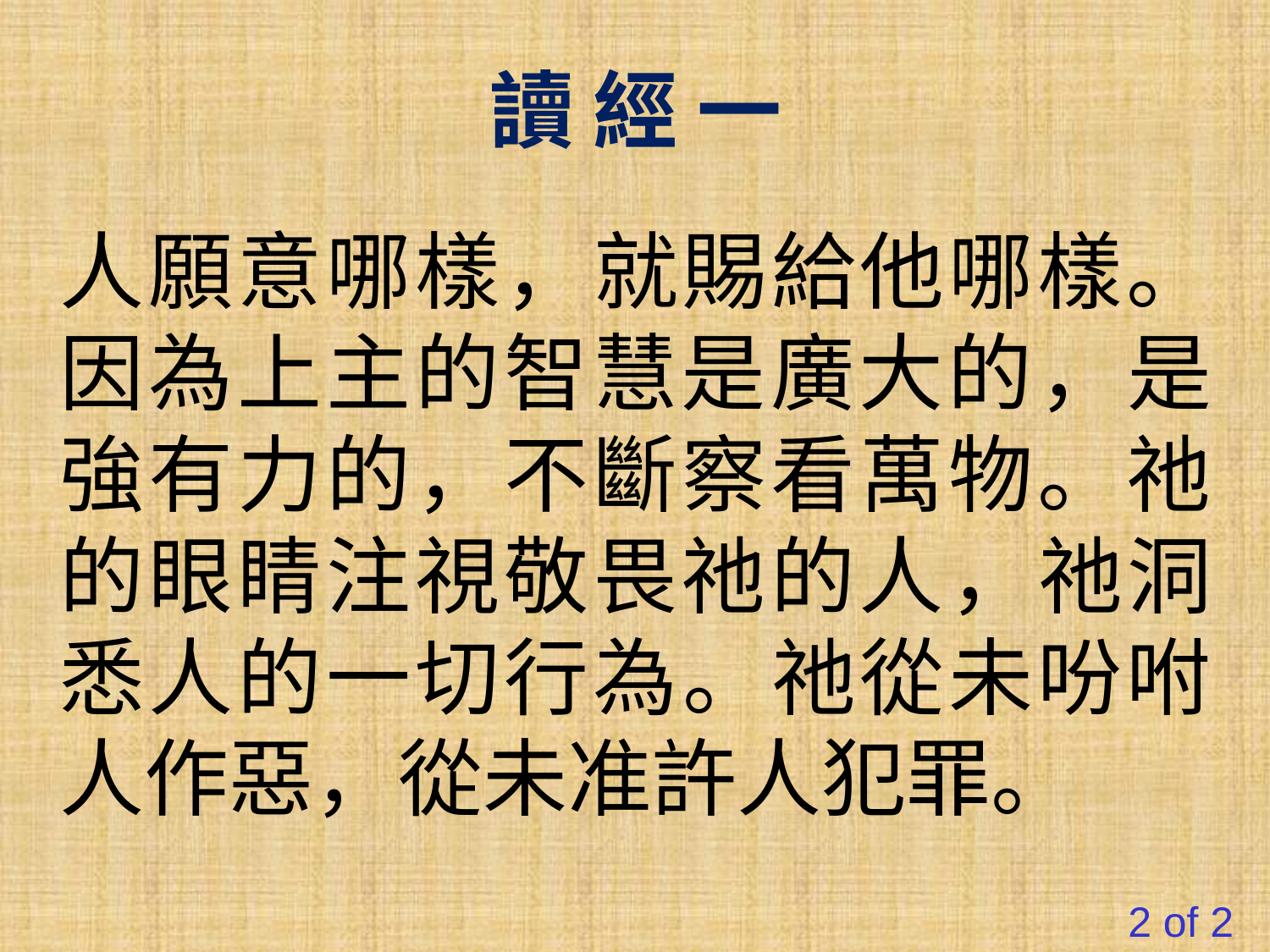

讀 經 一

人願意哪樣，就賜給他哪樣。因為上主的智慧是廣大的，是強有力的，不斷察看萬物。祂的眼睛注視敬畏祂的人，祂洞悉人的一切行為。祂從未吩咐人作惡，從未准許人犯罪。
#
2 of 2